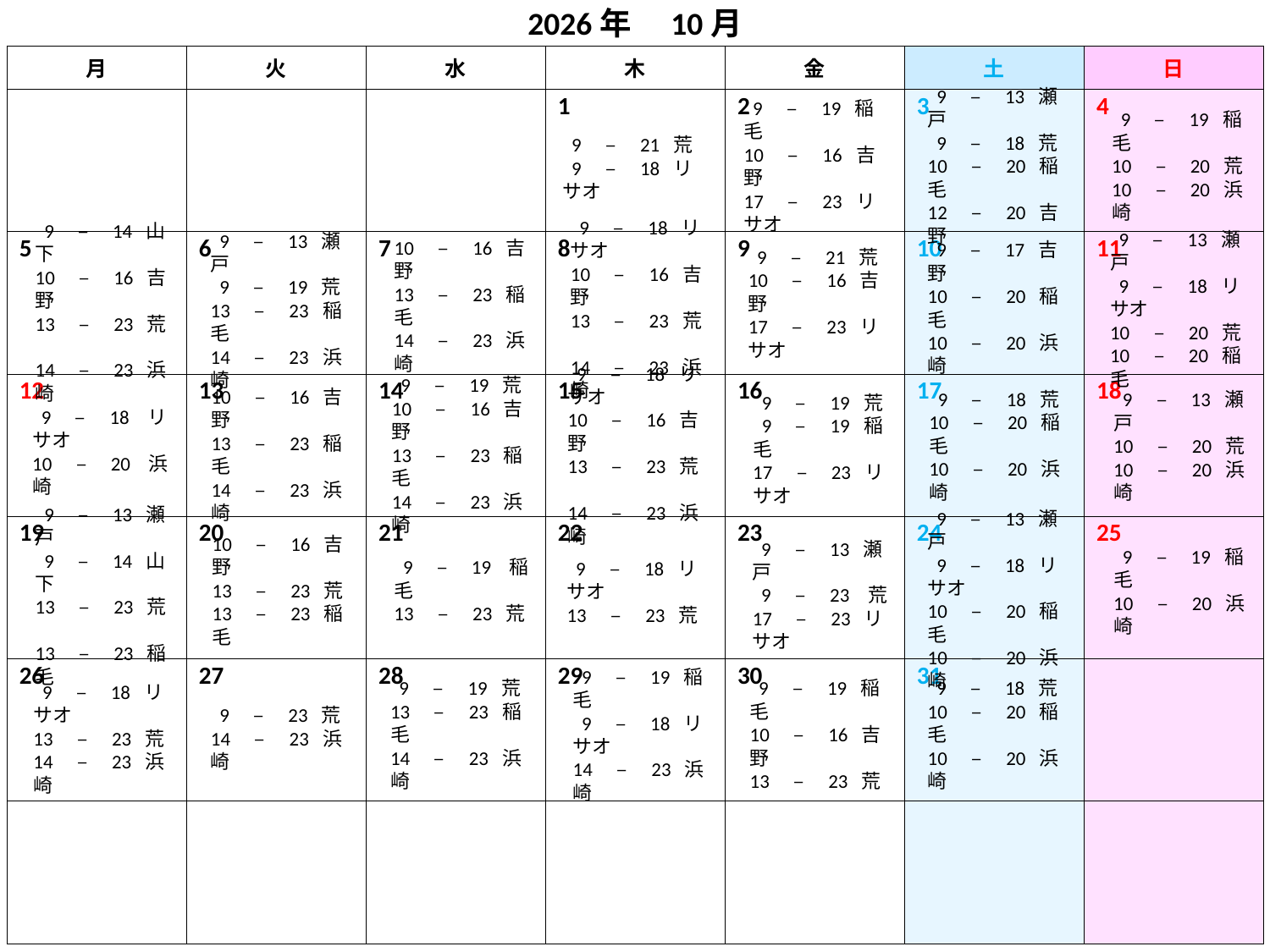

2026年　10月
| 月 | 火 | 水 | 木 | 金 | 土 | 日 |
| --- | --- | --- | --- | --- | --- | --- |
|  |  |  | 1 | 2 | 3 | 4 |
| 5 | 6 | 7 | 8 | 9 | 10 | 11 |
| 12 | 13 | 14 | 15 | 16 | 17 | 18 |
| 19 | 20 | 21 | 22 | 23 | 24 | 25 |
| 26 | 27 | 28 | 29 | 30 | 31 |  |
|  |  |  |  |  |  |  |
  9　–　19  稲毛
10　–　16  吉野
17　–　23  リサオ
  9　–　21  荒
  9　–　18  リサオ
  9　–　13  瀬戸
  9　–　18  荒
10　–　20  稲毛
12　–　20  吉野
  9　–　19  稲毛
10　–　20  荒
10　–　20  浜崎
  9　–　21  荒
10　–　16  吉野
17　–　23  リサオ
  9　–　18  リサオ
10　–　16  吉野
13　–　23  荒
14　–　23  浜崎
  9　–　13  瀬戸
  9　–　19  荒
13　–　23  稲毛
14　–　23  浜崎
  9　–　14  山下
10　–　16  吉野
13　–　23  荒
14　–　23  浜崎
10　–　16  吉野
13　–　23  稲毛
14　–　23  浜崎
  9　–　17  吉野
10　–　20  稲毛
10　–　20  浜崎
  9　–　13  瀬戸
  9　–　18  リサオ
10　–　20  荒
10　–　20  稲毛
  9　–　18   リサオ
10　–　20   浜崎
  9　–　19  荒
10　–　16  吉野
13　–　23  稲毛
14　–　23  浜崎
  9　–　18  リサオ
10　–　16  吉野
13　–　23  荒
14　–　23  浜崎
  9　–　18  荒
10　–　20  稲毛
10　–　20  浜崎
  9　–　13  瀬戸
10　–　20  荒
10　–　20  浜崎
  9　–　19  荒
  9　–　19  稲毛
17　–　23  リサオ
10　–　16  吉野
13　–　23  稲毛
14　–　23  浜崎
  9　–　19   稲毛
13　–　23  荒
  9　–　13  瀬戸
  9　–　14  山下
13　–　23  荒
13　–　23  稲毛
10　–　16  吉野
13　–　23  荒
13　–　23  稲毛
  9　–　18  リサオ
13　–　23  荒
  9　–　19  稲毛
10　–　20  浜崎
  9　–　13  瀬戸
  9　–　23   荒
17　–　23  リサオ
  9　–　13  瀬戸
  9　–　18  リサオ
10　–　20  稲毛
10　–　20  浜崎
  9　–　18  荒
10　–　20  稲毛
10　–　20  浜崎
  9　–　18  リサオ
13　–　23  荒
14　–　23  浜崎
  9　–　23  荒
14　–　23  浜崎
  9　–　19  荒
13　–　23  稲毛
14　–　23  浜崎
  9　–　19  稲毛
  9　–　18  リサオ
14　–　23  浜崎
  9　–　19  稲毛
10　–　16  吉野
13　–　23  荒